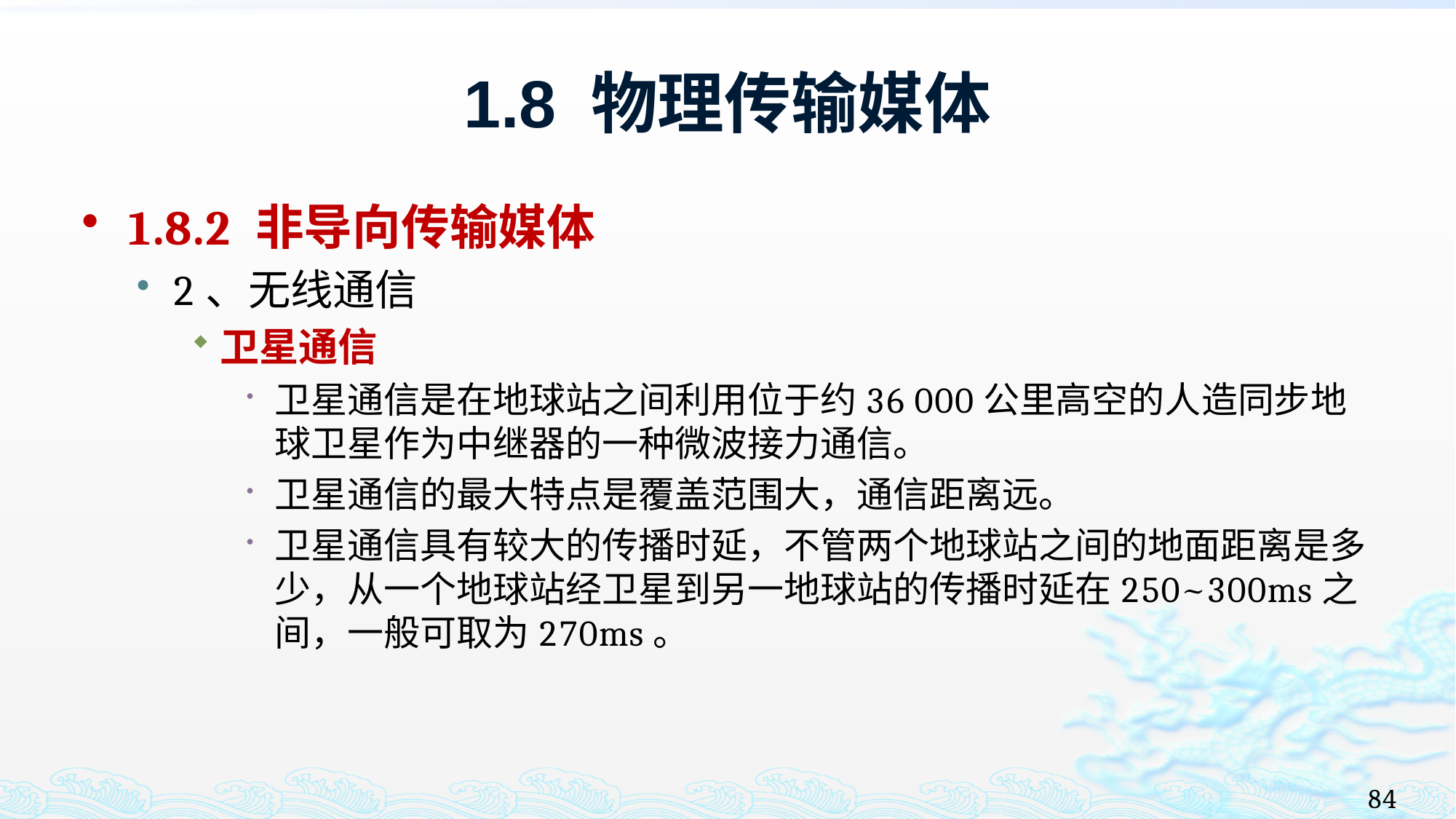

# 1.8 物理传输媒体
1.8.2 非导向传输媒体
2、无线通信
卫星通信
卫星通信是在地球站之间利用位于约36 000公里高空的人造同步地球卫星作为中继器的一种微波接力通信。
卫星通信的最大特点是覆盖范围大，通信距离远。
卫星通信具有较大的传播时延，不管两个地球站之间的地面距离是多少，从一个地球站经卫星到另一地球站的传播时延在250~300ms之间，一般可取为270ms。

84